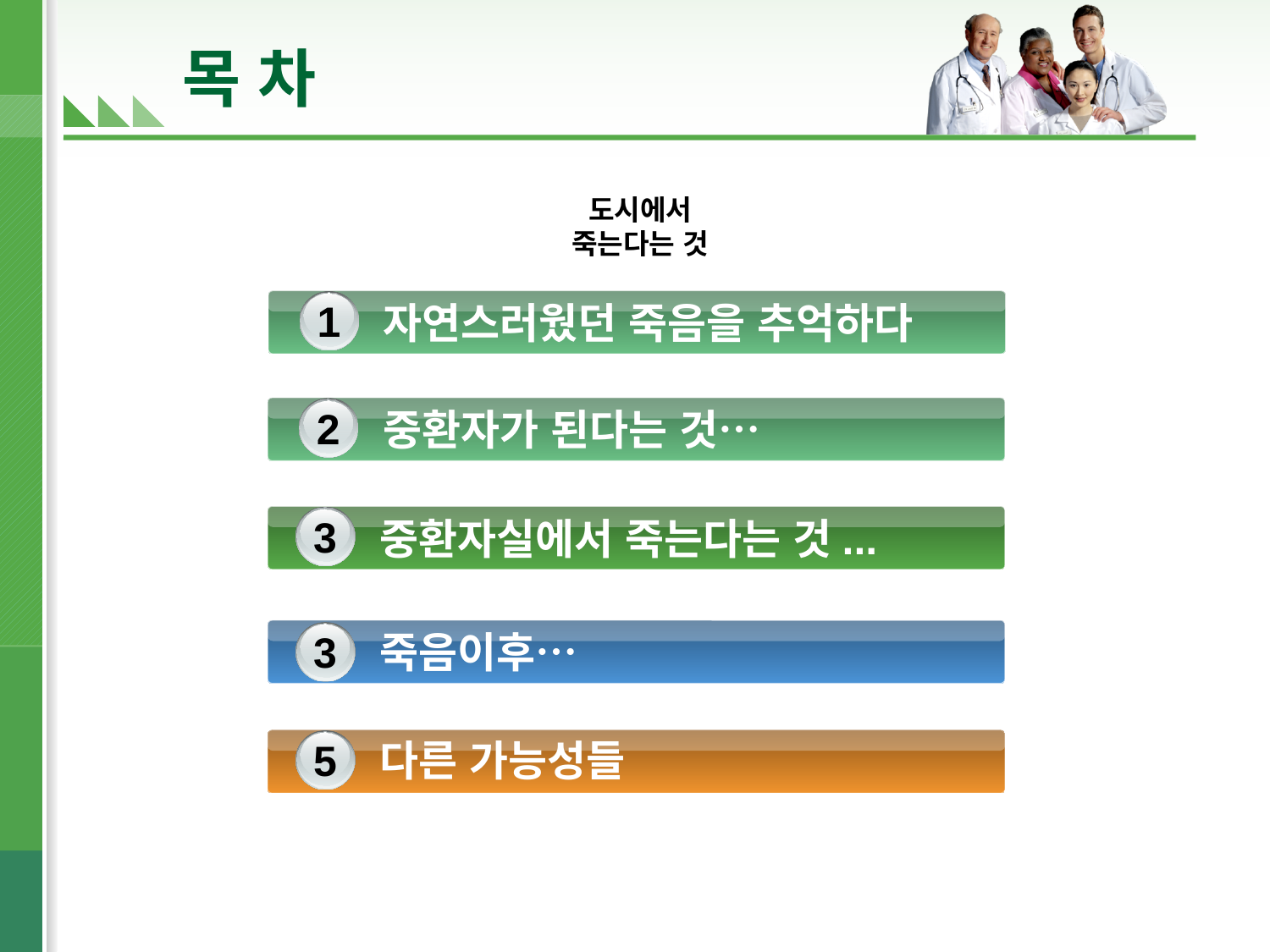

# 목 차
도시에서
죽는다는 것
1
자연스러웠던 죽음을 추억하다

2
중환자가 된다는 것…

3
중환자실에서 죽는다는 것... here

3
죽음이후…

5
다른 가능성들